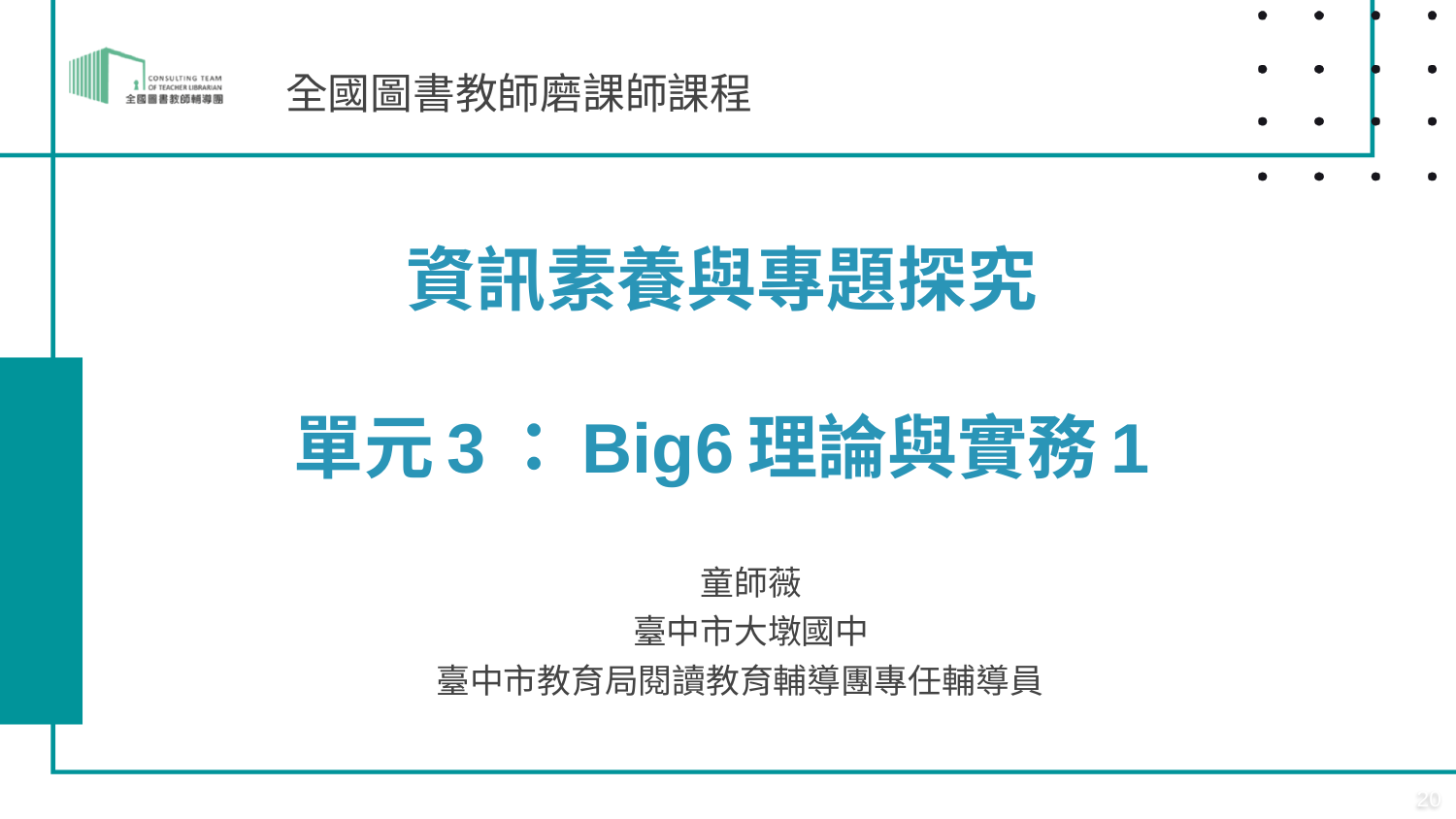

全國圖書教師磨課師課程
# 資訊素養與專題探究 單元3：Big6理論與實務1
童師薇
臺中市大墩國中
臺中市教育局閱讀教育輔導團專任輔導員

20